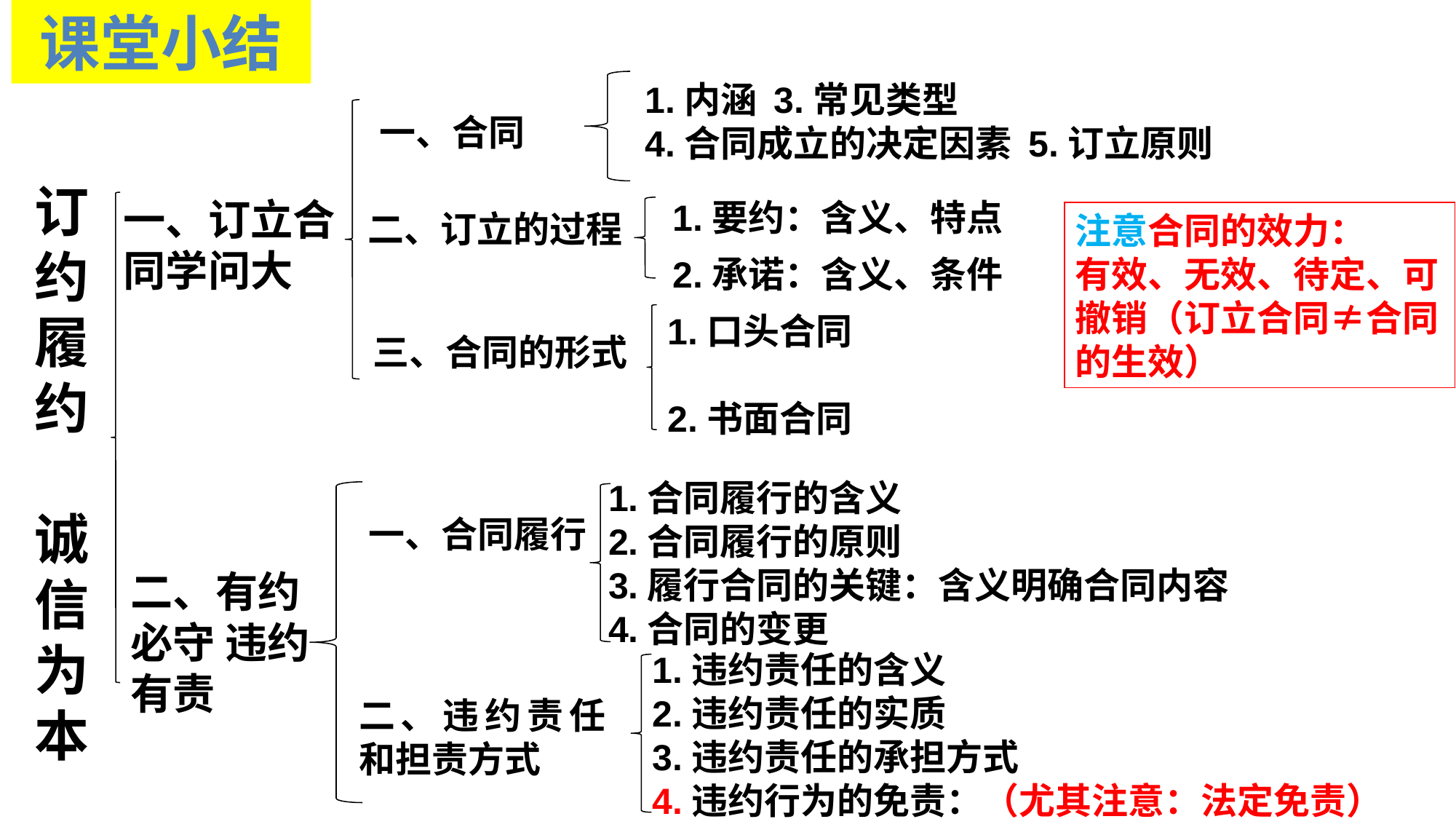

课堂小结

1.内涵 3.常见类型
4.合同成立的决定因素 5.订立原则

一、合同
订约履约
诚信为本
一、订立合同学问大
1.要约：含义、特点

二、订立的过程
注意合同的效力：
有效、无效、待定、可撤销（订立合同≠合同的生效）
2.承诺：含义、条件
1.口头合同

2.书面合同

三、合同的形式
1.合同履行的含义
2.合同履行的原则
3.履行合同的关键：含义明确合同内容
4.合同的变更

一、合同履行
二、有约必守 违约有责
1.违约责任的含义
2.违约责任的实质
3.违约责任的承担方式
4.违约行为的免责：（尤其注意：法定免责）

二、违约责任和担责方式